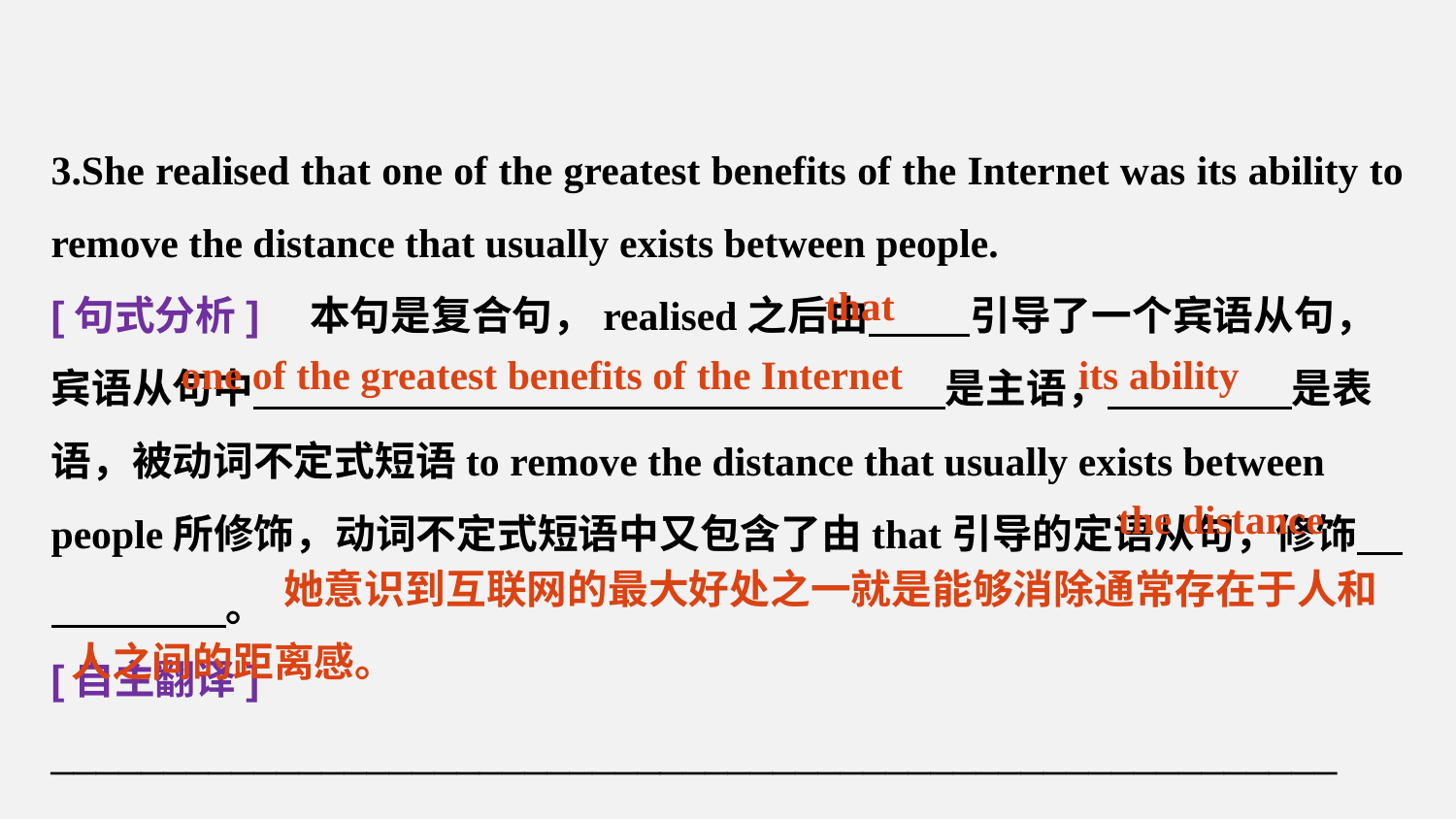

3.She realised that one of the greatest benefits of the Internet was its ability to remove the distance that usually exists between people.
[句式分析]　本句是复合句，realised之后由           引导了一个宾语从句，宾语从句中                                                                           是主语，                    是表语，被动词不定式短语to remove the distance that usually exists between people所修饰，动词不定式短语中又包含了由that引导的定语从句，修饰                         。
[自主翻译]　_________________________________________________________ _________________
that
its ability
one of the greatest benefits of the Internet
the distance
                      她意识到互联网的最大好处之一就是能够消除通常存在于人和人之间的距离感。